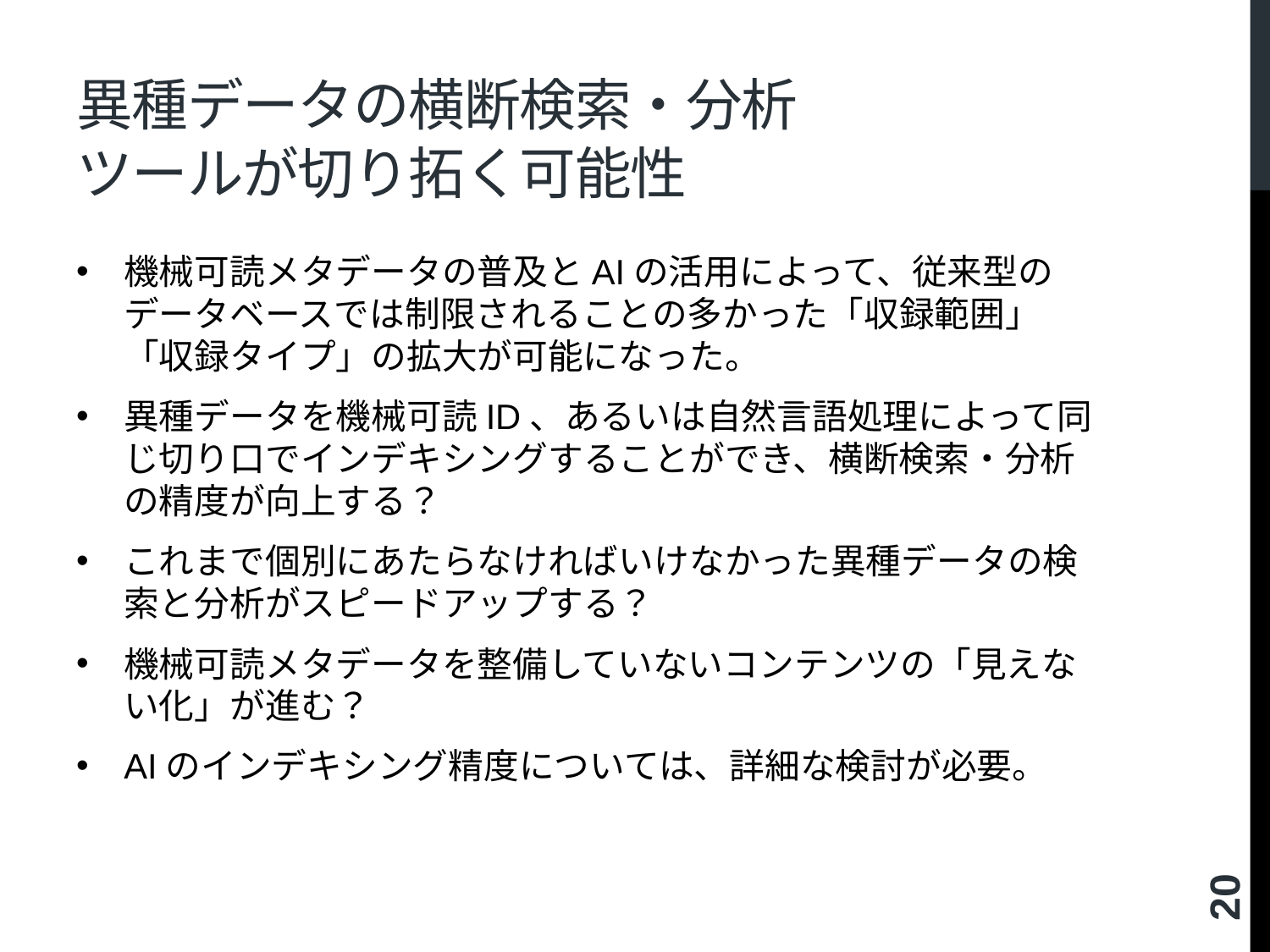

# 異種データの横断検索・分析ツールが切り拓く可能性
機械可読メタデータの普及とAIの活用によって、従来型のデータベースでは制限されることの多かった「収録範囲」「収録タイプ」の拡大が可能になった。
異種データを機械可読ID、あるいは自然言語処理によって同じ切り口でインデキシングすることができ、横断検索・分析の精度が向上する？
これまで個別にあたらなければいけなかった異種データの検索と分析がスピードアップする？
機械可読メタデータを整備していないコンテンツの「見えない化」が進む？
AIのインデキシング精度については、詳細な検討が必要。

20